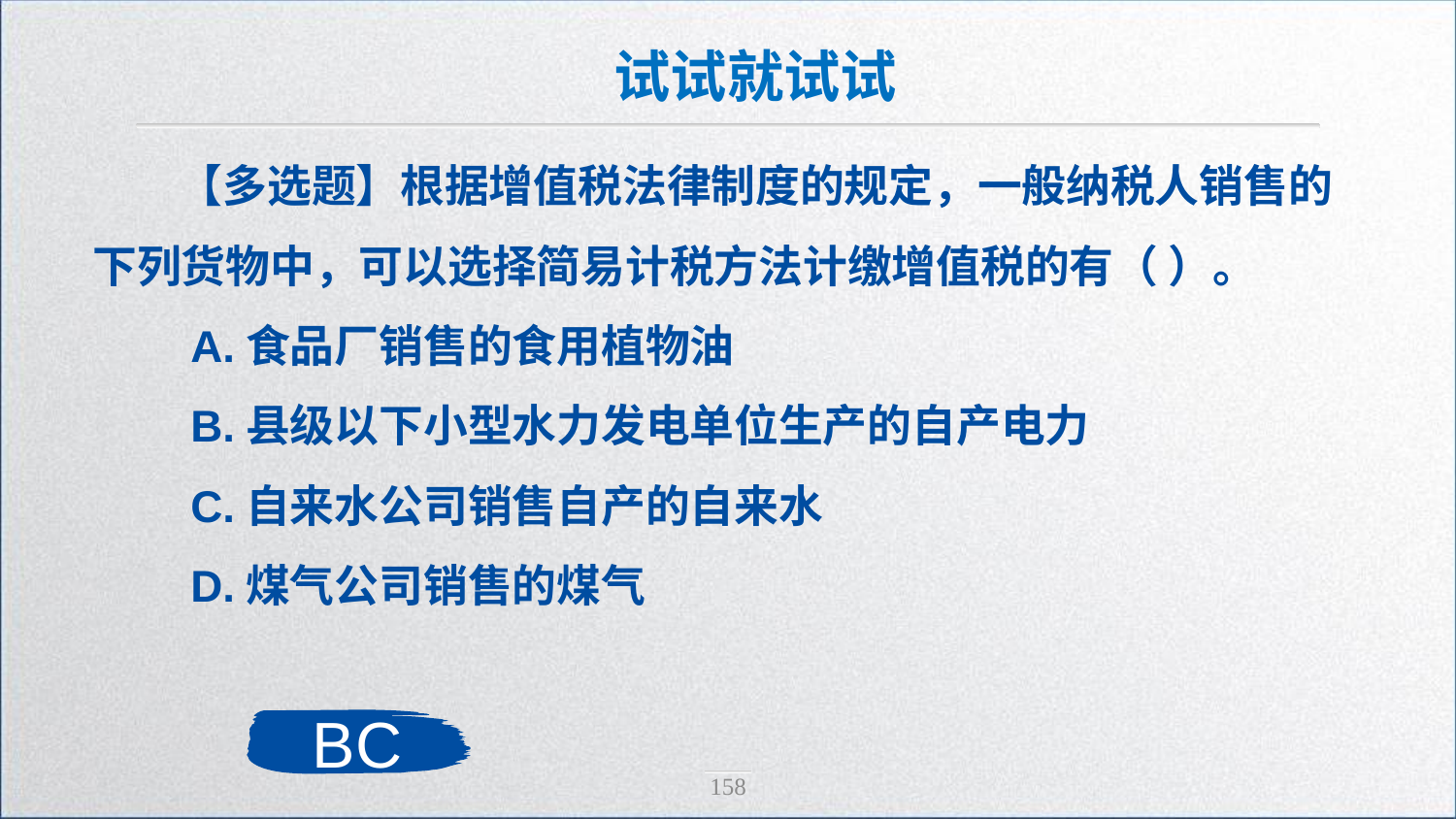

试试就试试
【多选题】根据增值税法律制度的规定，一般纳税人销售的下列货物中，可以选择简易计税方法计缴增值税的有（ ）。
 A.食品厂销售的食用植物油
 B.县级以下小型水力发电单位生产的自产电力
 C.自来水公司销售自产的自来水
 D.煤气公司销售的煤气
BC

158